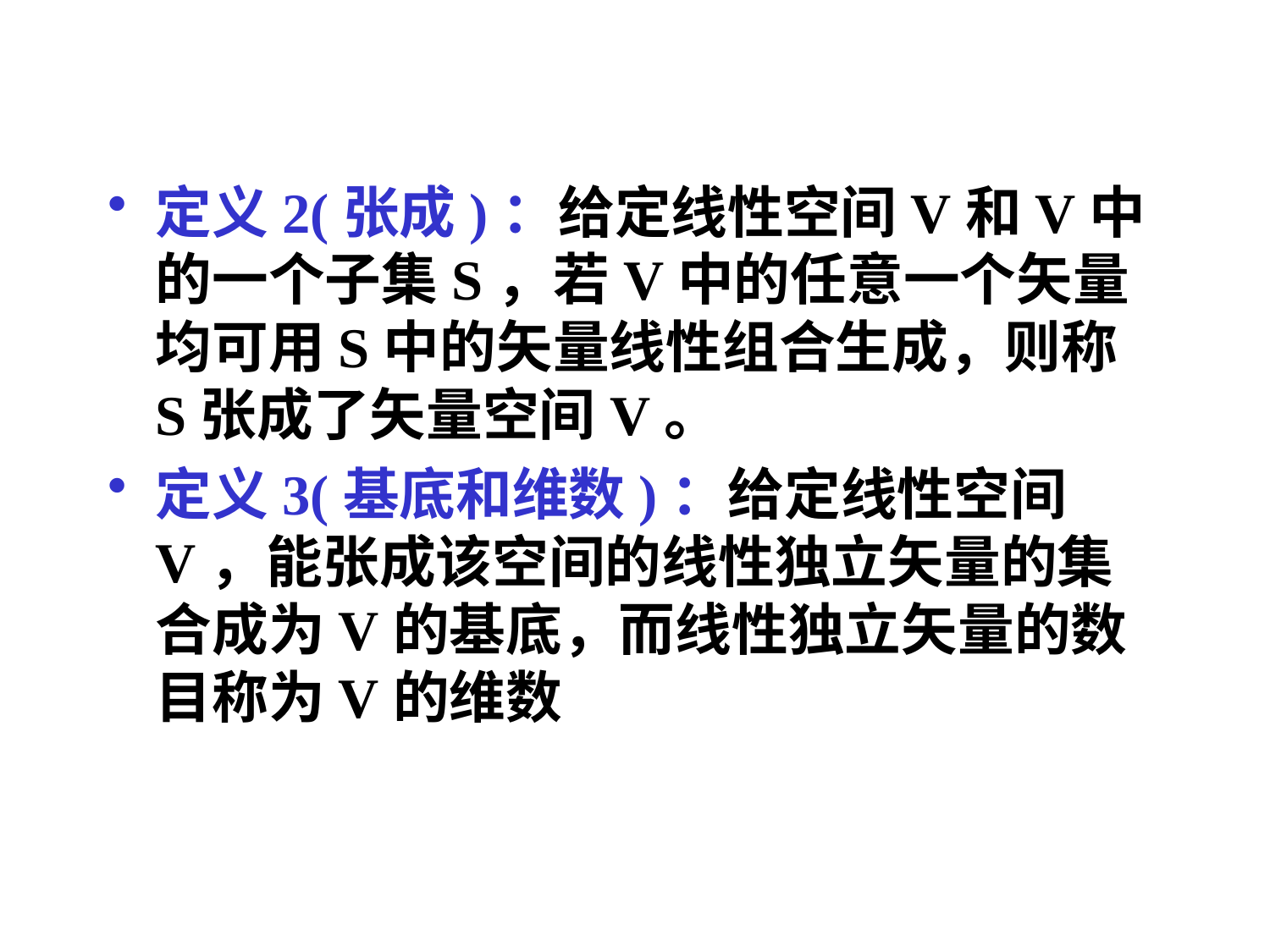

定义2(张成)：给定线性空间V和V中的一个子集S，若V中的任意一个矢量均可用S中的矢量线性组合生成，则称S张成了矢量空间V。
定义3(基底和维数)：给定线性空间V，能张成该空间的线性独立矢量的集合成为V的基底，而线性独立矢量的数目称为V的维数